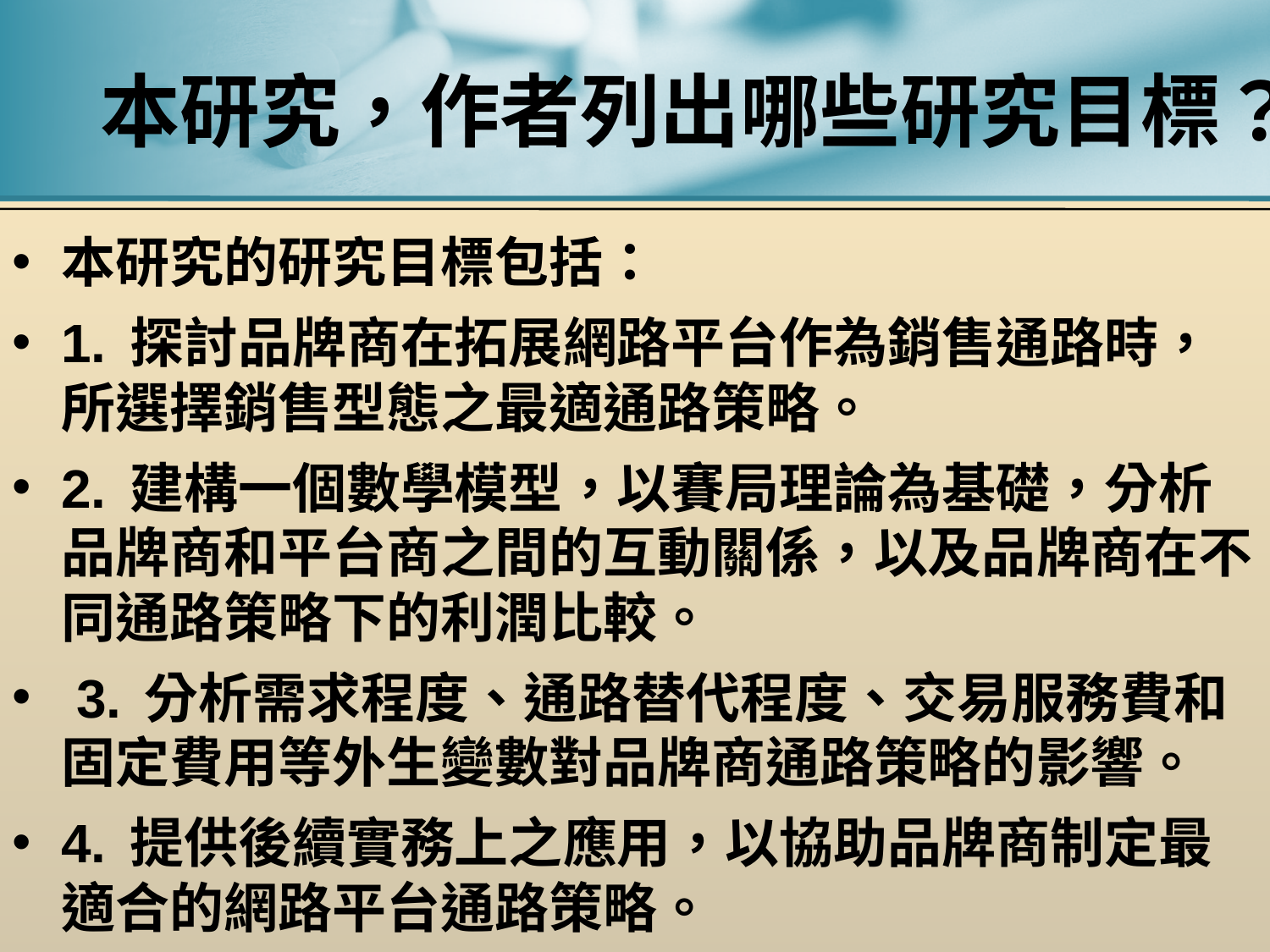

# 本研究，作者列出哪些研究目標？
本研究的研究目標包括：
1. 探討品牌商在拓展網路平台作為銷售通路時，所選擇銷售型態之最適通路策略。
2. 建構一個數學模型，以賽局理論為基礎，分析品牌商和平台商之間的互動關係，以及品牌商在不同通路策略下的利潤比較。
 3. 分析需求程度、通路替代程度、交易服務費和固定費用等外生變數對品牌商通路策略的影響。
4. 提供後續實務上之應用，以協助品牌商制定最適合的網路平台通路策略。